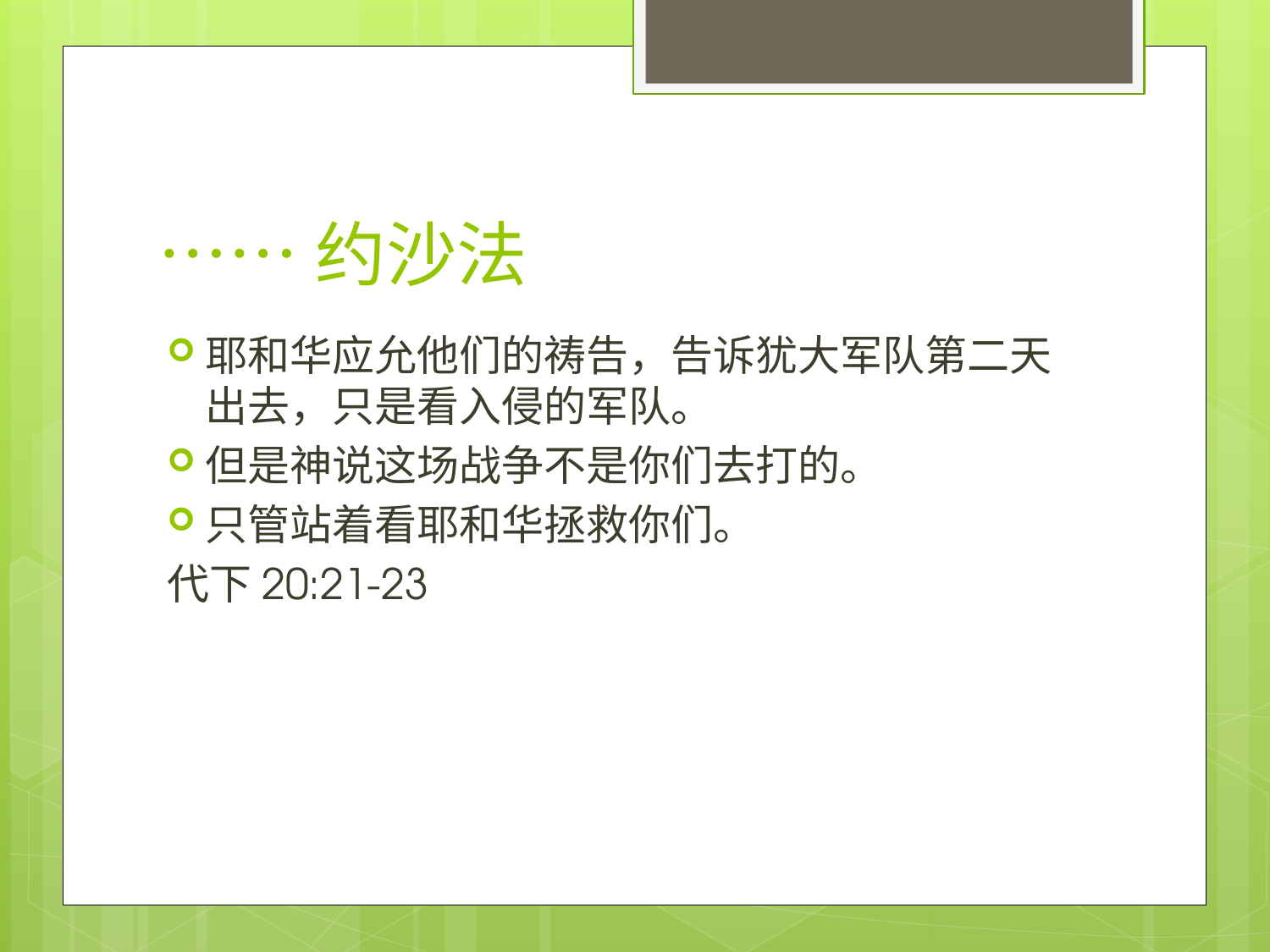

# ……约沙法
耶和华应允他们的祷告，告诉犹大军队第二天出去，只是看入侵的军队。
但是神说这场战争不是你们去打的。
只管站着看耶和华拯救你们。
代下20:21-23